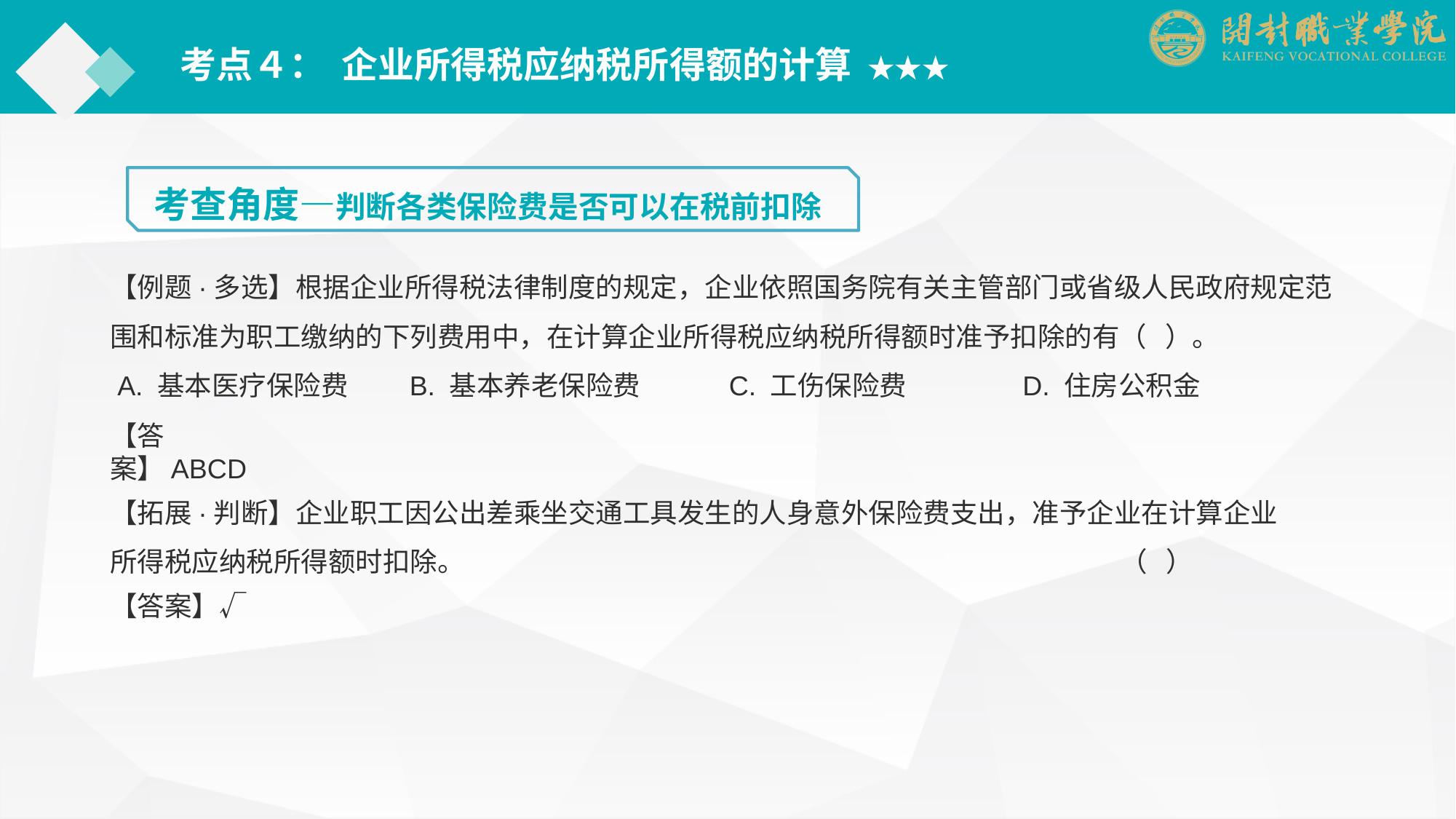

考点４：  企业所得税应纳税所得额的计算  ★★★
考查角度—判断各类保险费是否可以在税前扣除

【例题·多选】根据企业所得税法律制度的规定，企业依照国务院有关主管部门或省级人民政府规定范围和标准为职工缴纳的下列费用中，在计算企业所得税应纳税所得额时准予扣除的有（   ）。
 A. 基本医疗保险费　　B. 基本养老保险费　　　C. 工伤保险费　　　　D. 住房公积金
【答案】ABCD
【拓展·判断】企业职工因公出差乘坐交通工具发生的人身意外保险费支出，准予企业在计算企业所得税应纳税所得额时扣除。				                                        （   ）
【答案】√